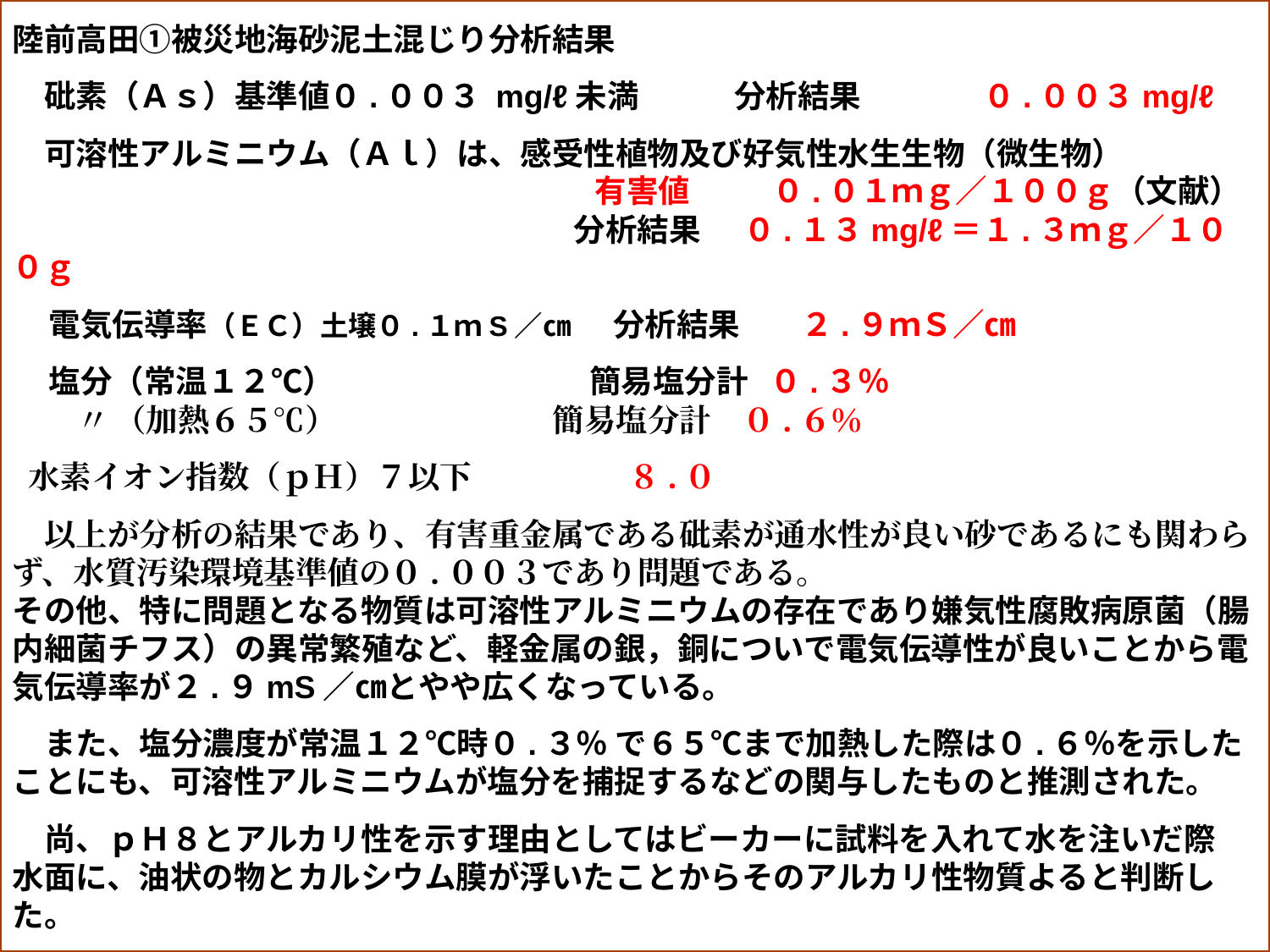

陸前高田①被災地海砂泥土混じり分析結果

　砒素（Ａｓ）基準値０.００３ mg/ℓ未満　　　分析結果                 ０.００３mg/ℓ

　可溶性アルミニウム（Ａｌ）は、感受性植物及び好気性水生生物（微生物）
                　　　　　　　　　　　　           有害値　       ０.０１ｍｇ／１００ｇ（文献）
　　　　　　　　　　　　　　　　 　  分析結果      ０.１３mg/ℓ＝１.３ｍｇ／１００ｇ

    電気伝導率（ＥＣ）土壌０.１ｍS／㎝      分析結果         ２.９ｍＳ／㎝

    塩分（常温１２℃）　　　　　　         簡易塩分計   ０.３％
        〃 （加熱６５℃）　　　　　　    簡易塩分計　０.６％

  水素イオン指数（ｐＨ）７以下　                ８.０

　以上が分析の結果であり、有害重金属である砒素が通水性が良い砂であるにも関わらず、水質汚染環境基準値の０.００３であり問題である。
その他、特に問題となる物質は可溶性アルミニウムの存在であり嫌気性腐敗病原菌（腸内細菌チフス）の異常繁殖など、軽金属の銀，銅についで電気伝導性が良いことから電気伝導率が２.９mS／㎝とやや広くなっている。

　また、塩分濃度が常温１２℃時０.３％ で６５℃まで加熱した際は０.６％を示したことにも、可溶性アルミニウムが塩分を捕捉するなどの関与したものと推測された。

　尚、ｐＨ８とアルカリ性を示す理由としてはビーカーに試料を入れて水を注いだ際
水面に、油状の物とカルシウム膜が浮いたことからそのアルカリ性物質よると判断した。